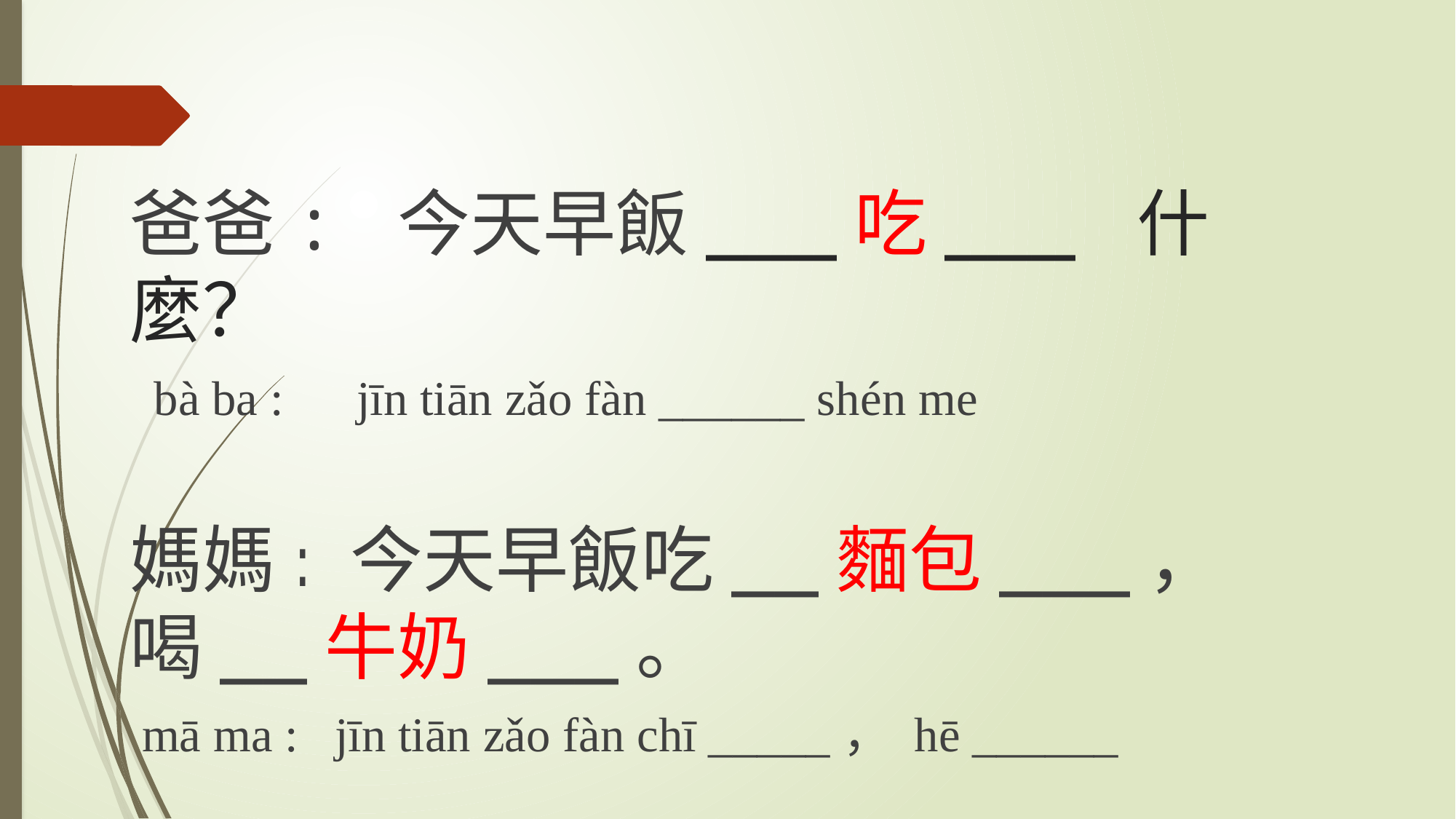

爸爸: 今天早飯___吃___ 什麼？
  bà ba :      jīn tiān zǎo fàn ______ shén me

媽媽: 今天早飯吃__麵包___，喝__牛奶___。
 mā ma :   jīn tiān zǎo fàn chī _____， hē ______